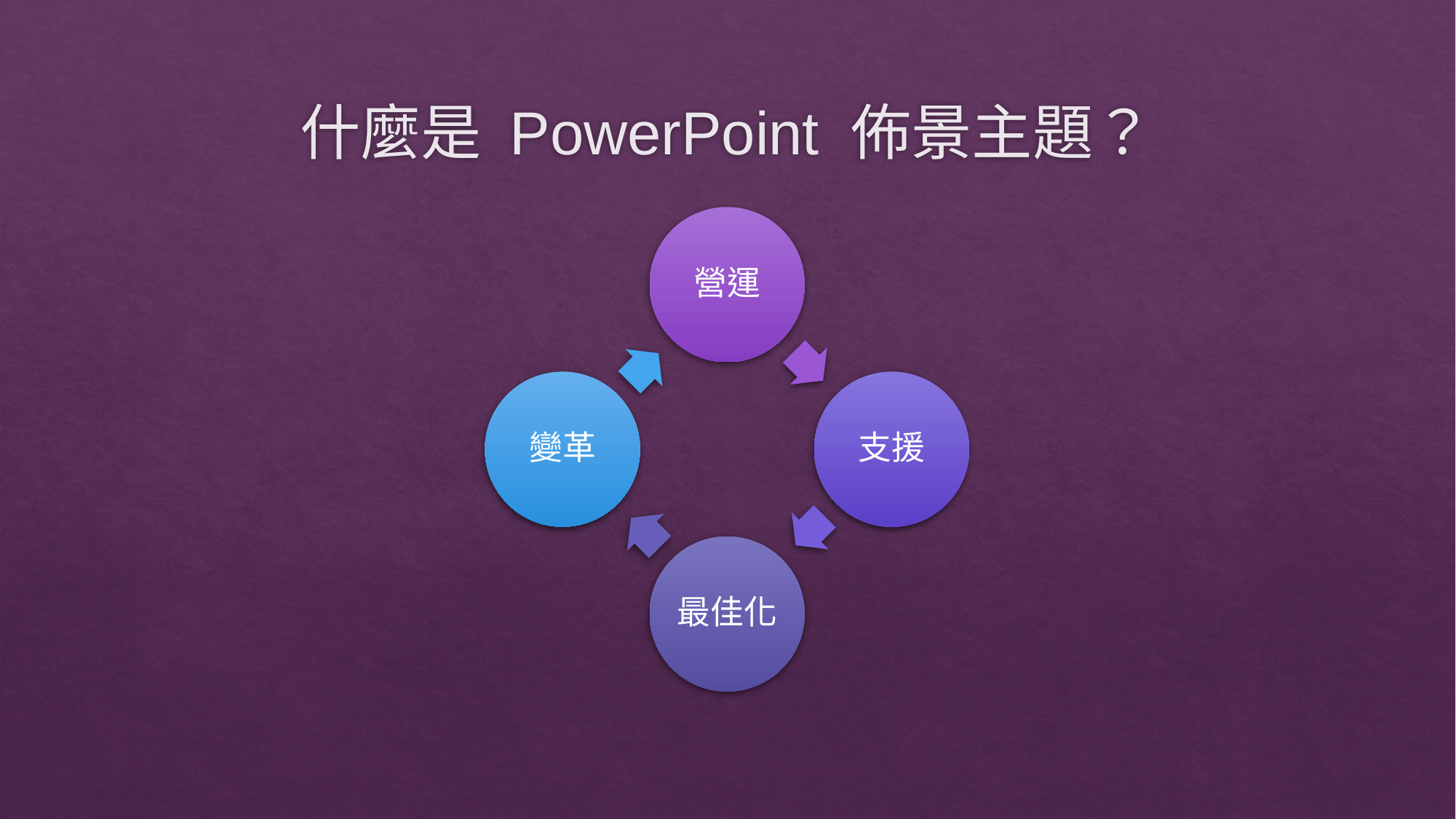

# 什麼是 PowerPoint 佈景主題？
營運

支援

最佳化

變革